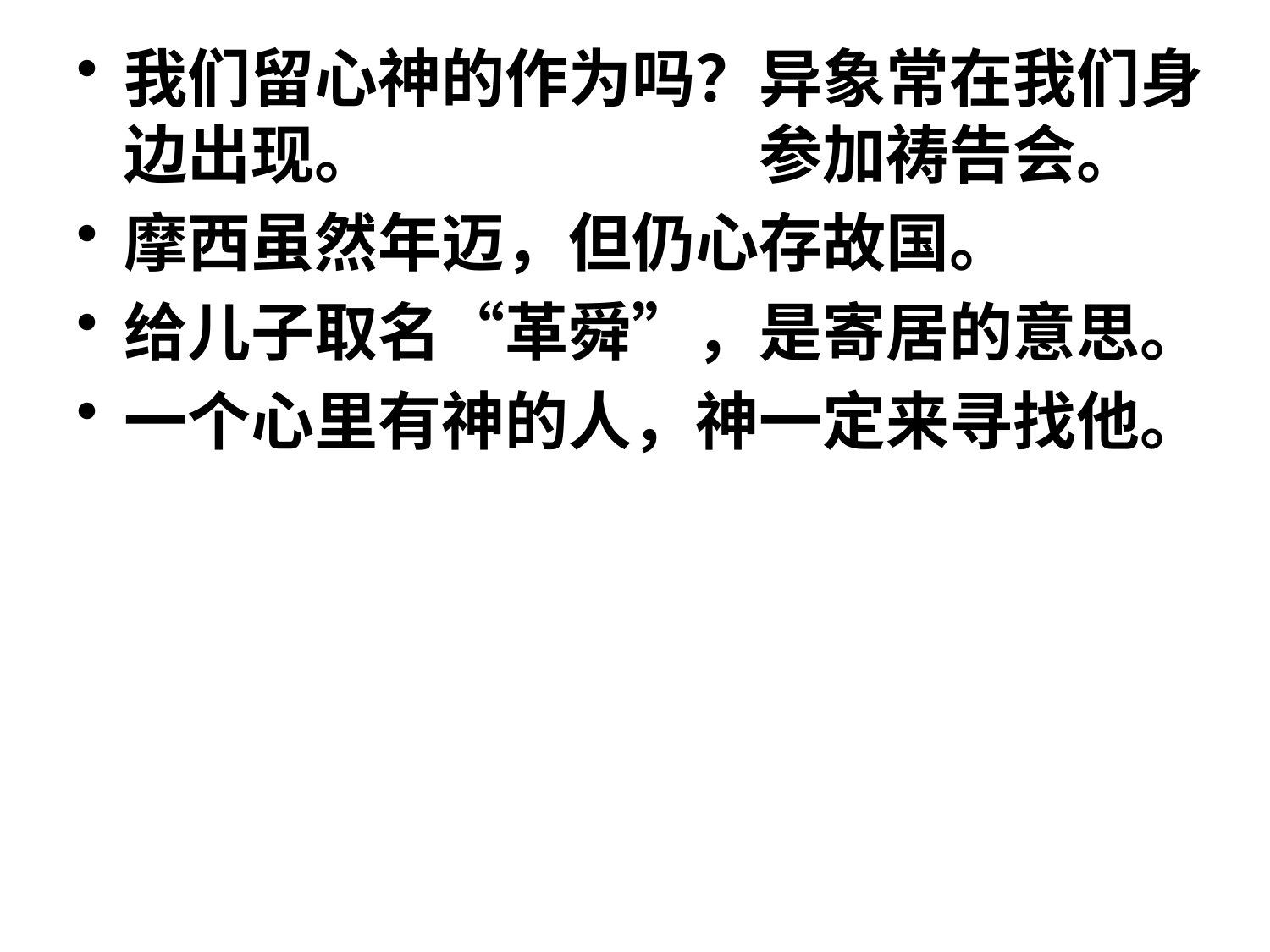

我们留心神的作为吗？异象常在我们身边出现。			参加祷告会。
摩西虽然年迈，但仍心存故国。
给儿子取名“革舜”，是寄居的意思。
一个心里有神的人，神一定来寻找他。